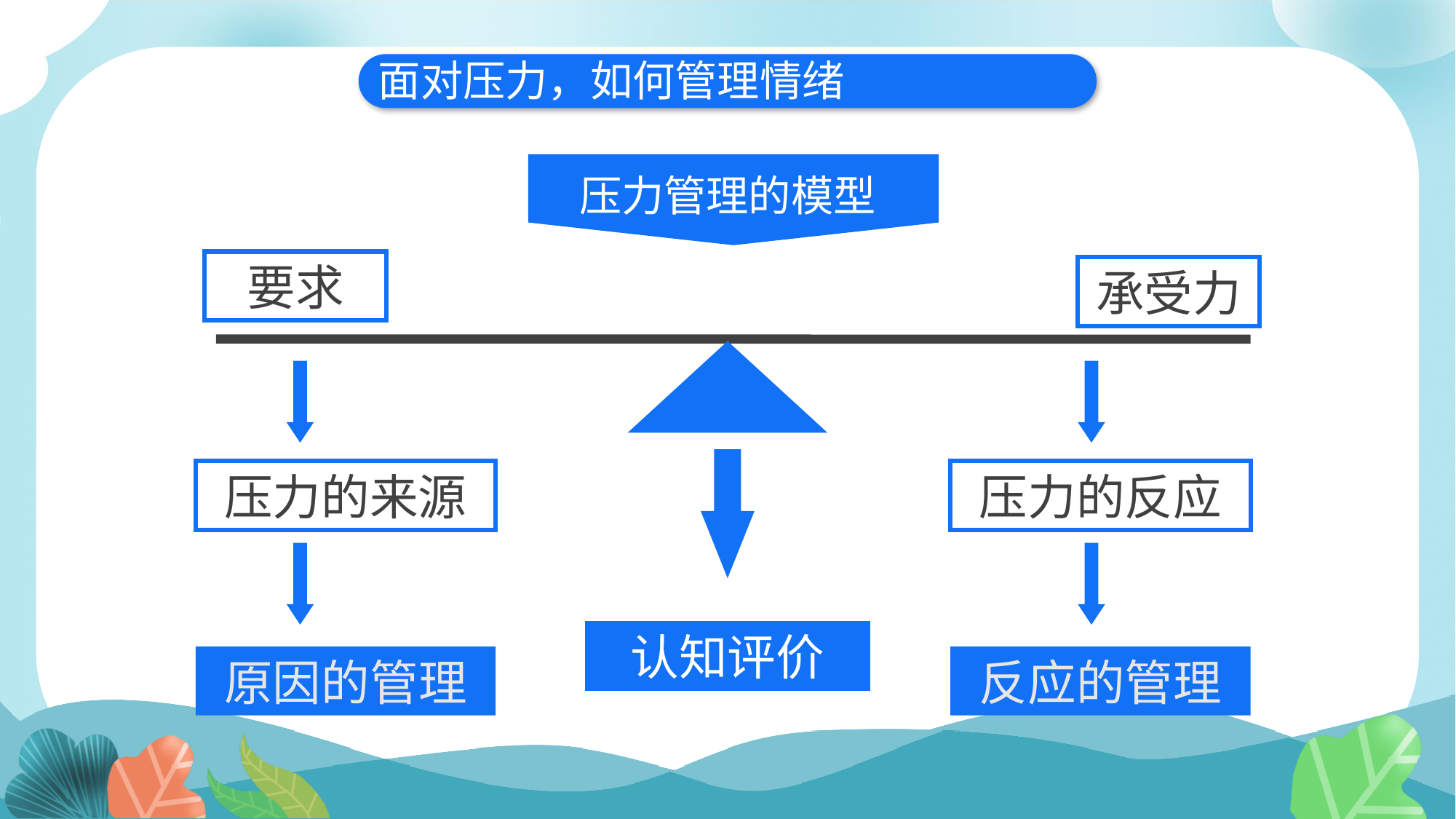

面对压力，如何管理情绪

压力管理的模型

要求
承受力

压力的来源
压力的反应

原因的管理
反应的管理

认知评价